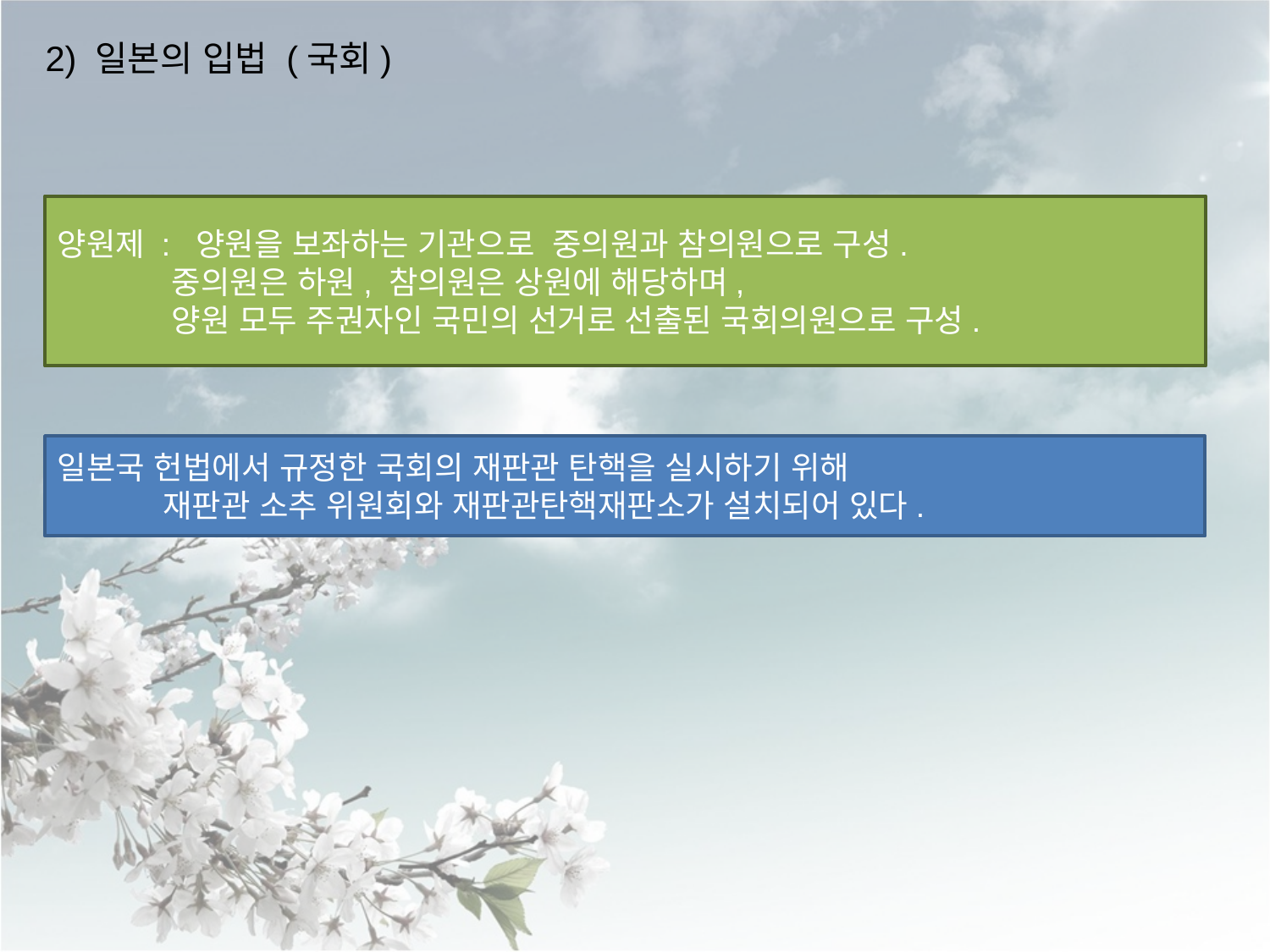

2) 일본의 입법 (국회)
양원제 :  양원을 보좌하는 기관으로  중의원과 참의원으로 구성.
            중의원은 하원, 참의원은 상원에 해당하며,
            양원 모두 주권자인 국민의 선거로 선출된 국회의원으로 구성.
일본국 헌법에서 규정한 국회의 재판관 탄핵을 실시하기 위해
           재판관 소추 위원회와 재판관탄핵재판소가 설치되어 있다.